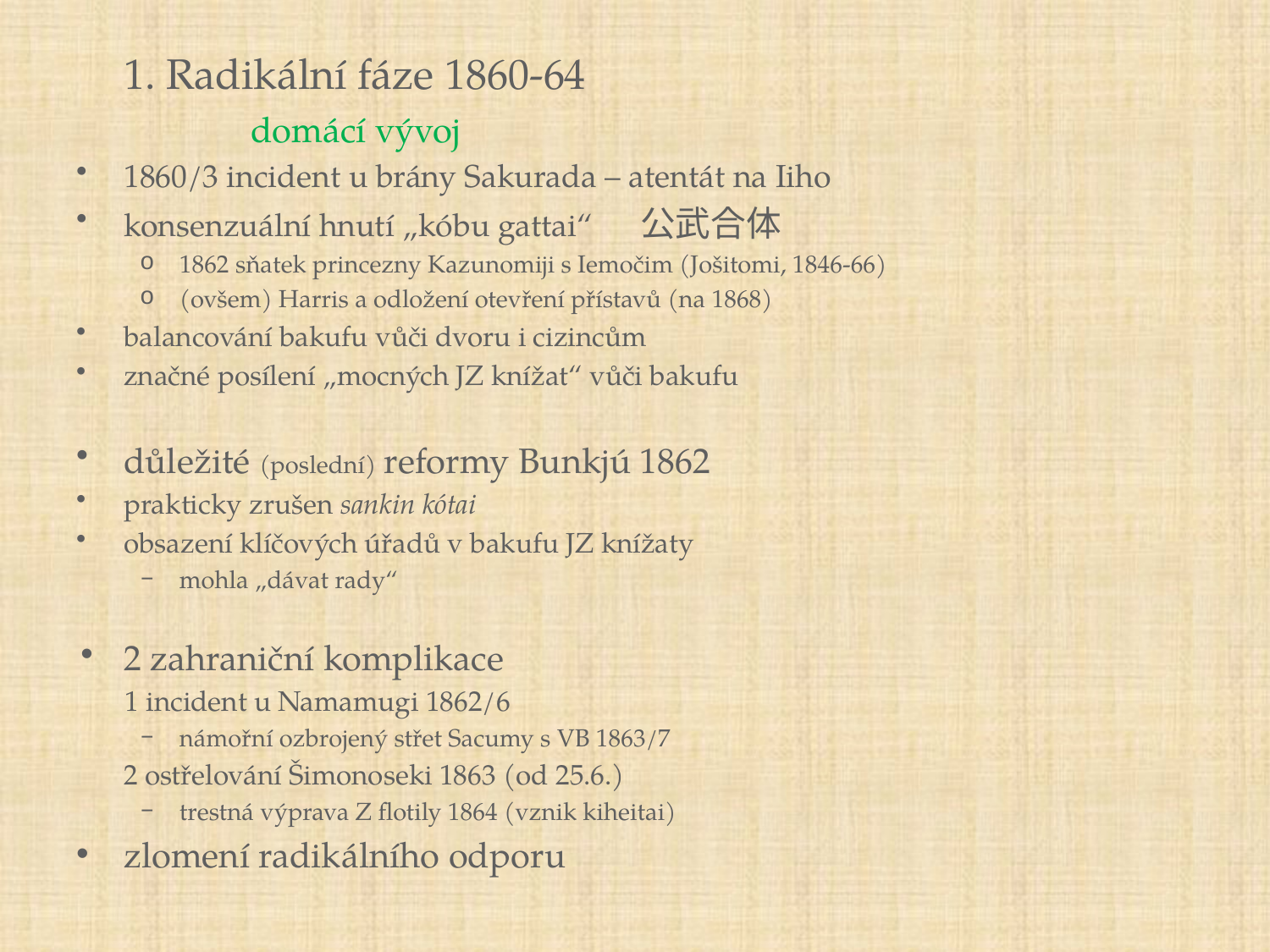

1. Radikální fáze 1860-64
		domácí vývoj
1860/3 incident u brány Sakurada – atentát na Iiho
konsenzuální hnutí „kóbu gattai“ 　公武合体
1862 sňatek princezny Kazunomiji s Iemočim (Jošitomi, 1846-66)
(ovšem) Harris a odložení otevření přístavů (na 1868)
balancování bakufu vůči dvoru i cizincům
značné posílení „mocných JZ knížat“ vůči bakufu

důležité (poslední) reformy Bunkjú 1862
prakticky zrušen sankin kótai
obsazení klíčových úřadů v bakufu JZ knížaty
mohla „dávat rady“

2 zahraniční komplikace
       1 incident u Namamugi 1862/6
námořní ozbrojený střet Sacumy s VB 1863/7
	2 ostřelování Šimonoseki 1863 (od 25.6.)
trestná výprava Z flotily 1864 (vznik kiheitai)
zlomení radikálního odporu